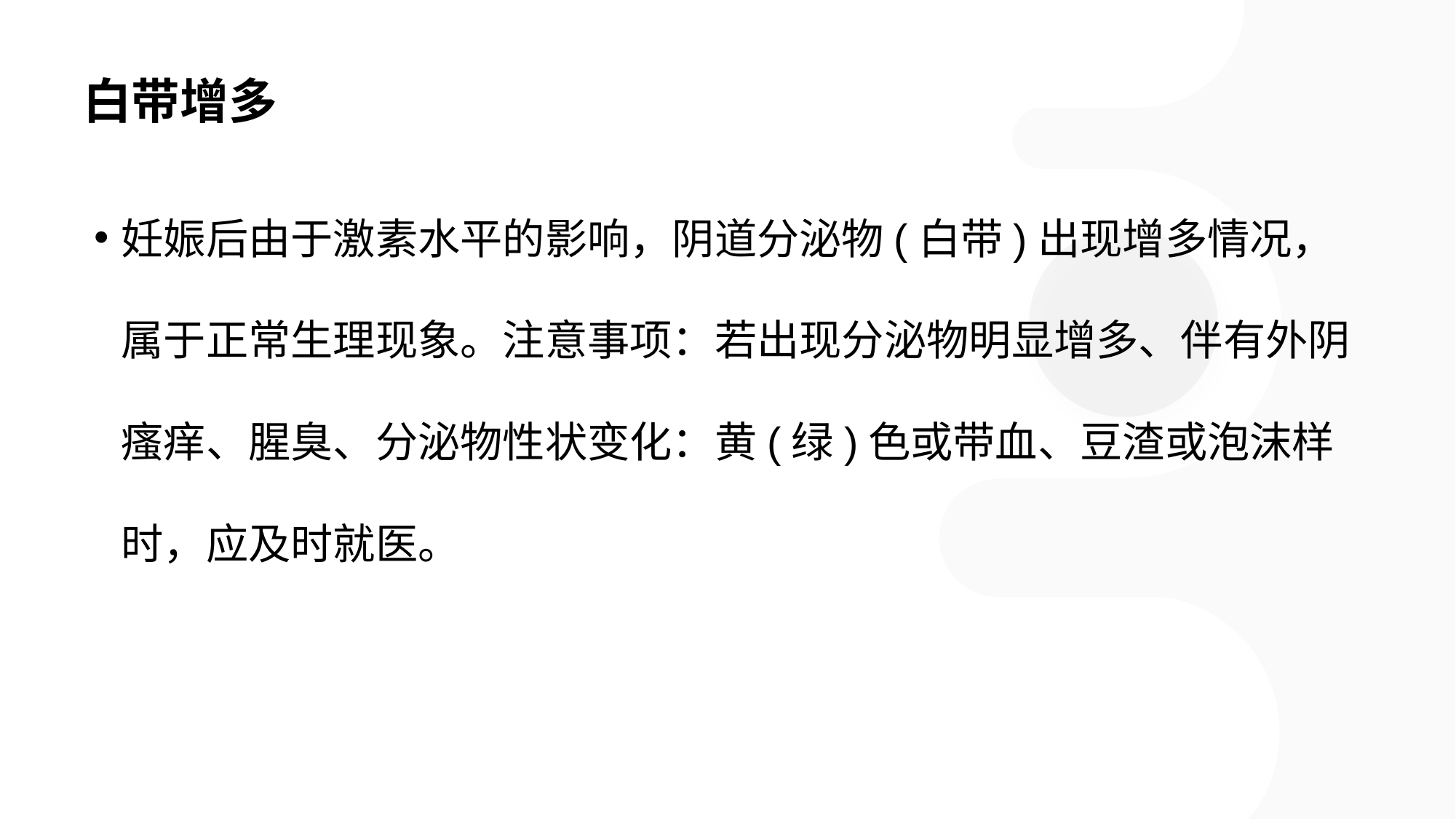

# 白带增多
妊娠后由于激素水平的影响，阴道分泌物(白带)出现增多情况，属于正常生理现象。注意事项：若出现分泌物明显增多、伴有外阴瘙痒、腥臭、分泌物性状变化：黄(绿)色或带血、豆渣或泡沫样时，应及时就医。